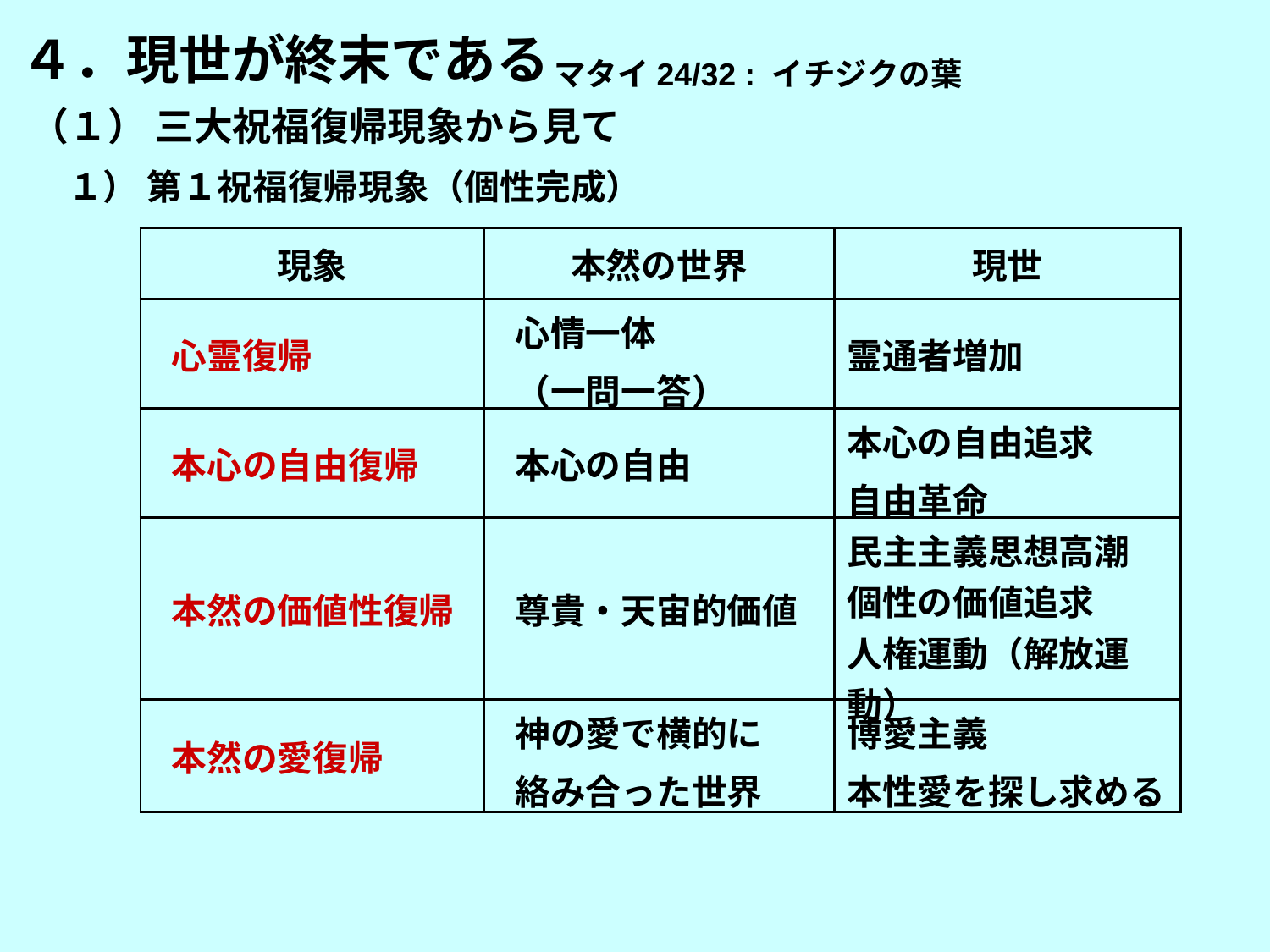

４．現世が終末である
マタイ24/32 : イチジクの葉
（１） 三大祝福復帰現象から見て
１） 第１祝福復帰現象（個性完成）
| 現象 | 本然の世界 | 現世 |
| --- | --- | --- |
| 心霊復帰 | 心情一体 （一問一答） | 霊通者増加 |
| 本心の自由復帰 | 本心の自由 | 本心の自由追求 自由革命 |
| 本然の価値性復帰 | 尊貴・天宙的価値 | 民主主義思想高潮 個性の価値追求 人権運動（解放運動） |
| 本然の愛復帰 | 神の愛で横的に 絡み合った世界 | 博愛主義 本性愛を探し求める |